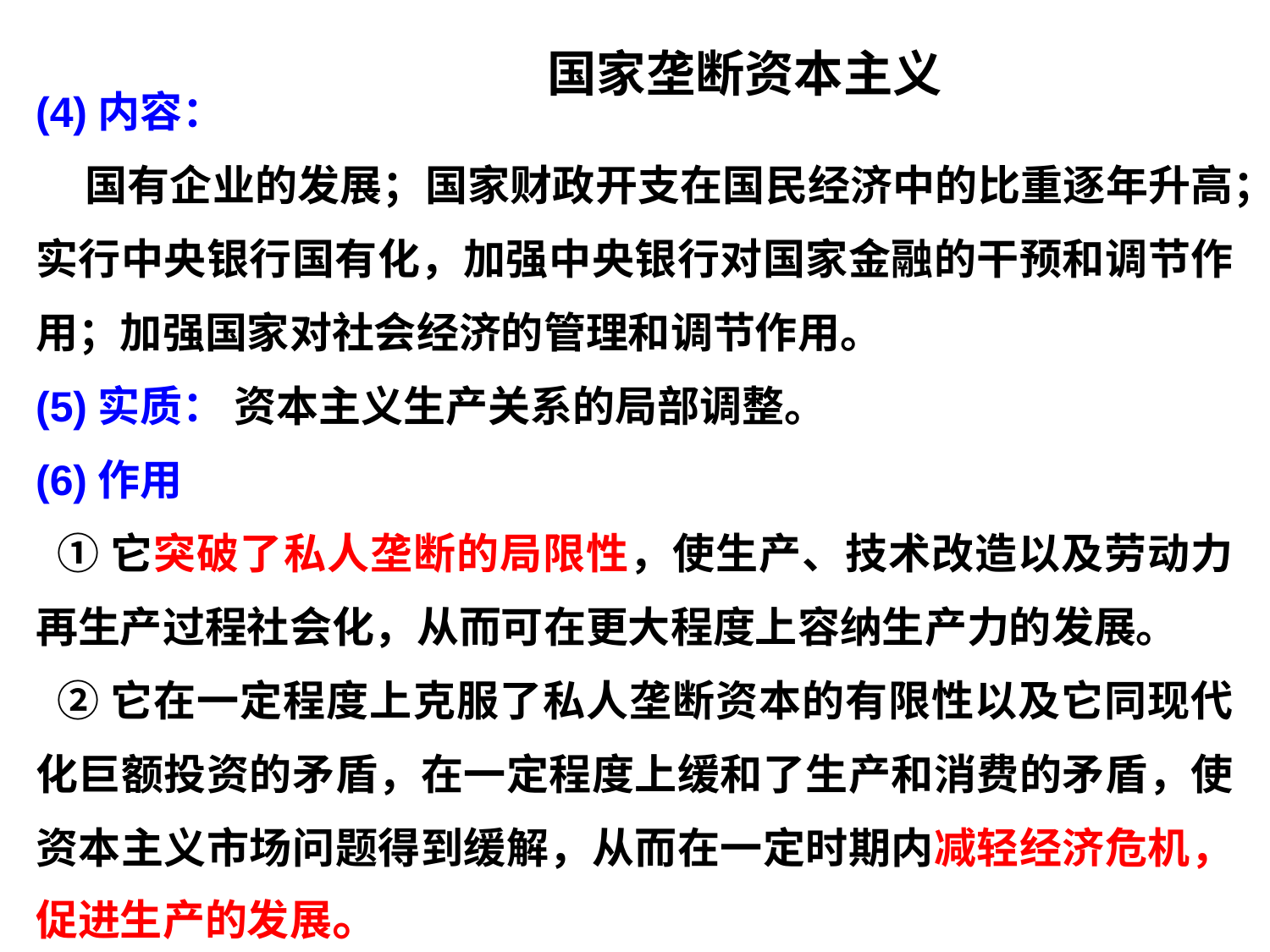

国家垄断资本主义
(4)内容：
    国有企业的发展；国家财政开支在国民经济中的比重逐年升高；实行中央银行国有化，加强中央银行对国家金融的干预和调节作用；加强国家对社会经济的管理和调节作用。
(5)实质： 资本主义生产关系的局部调整。
(6)作用
  ①它突破了私人垄断的局限性，使生产、技术改造以及劳动力再生产过程社会化，从而可在更大程度上容纳生产力的发展。
  ②它在一定程度上克服了私人垄断资本的有限性以及它同现代化巨额投资的矛盾，在一定程度上缓和了生产和消费的矛盾，使资本主义市场问题得到缓解，从而在一定时期内减轻经济危机，促进生产的发展。